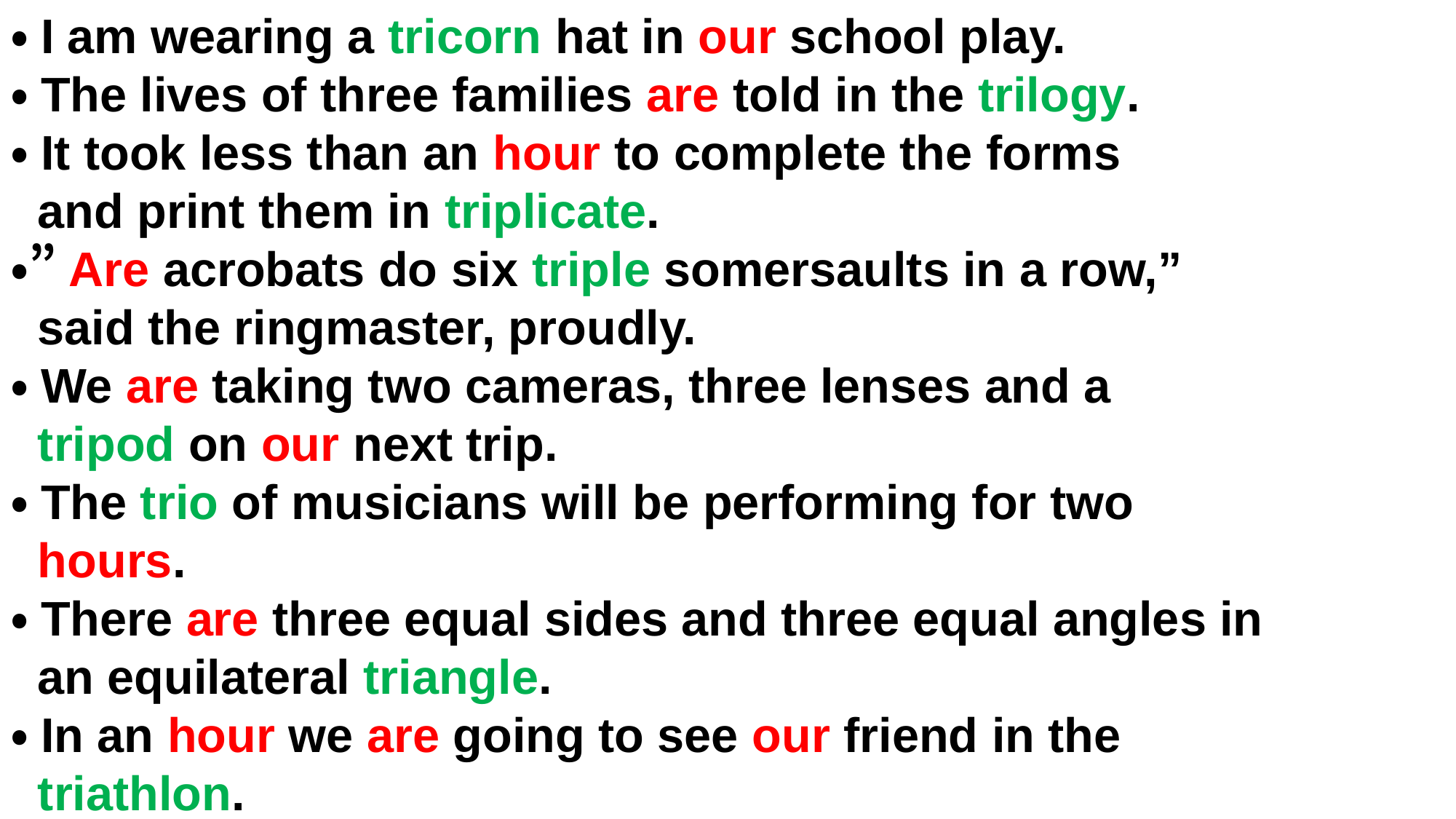

・I am wearing a tricorn hat in our school play.
・The lives of three families are told in the trilogy.
・It took less than an hour to complete the forms
  and print them in triplicate.
・”Are acrobats do six triple somersaults in a row,”
  said the ringmaster, proudly.
・We are taking two cameras, three lenses and a
  tripod on our next trip.
・The trio of musicians will be performing for two
  hours.
・There are three equal sides and three equal angles in
  an equilateral triangle.
・In an hour we are going to see our friend in the
  triathlon.